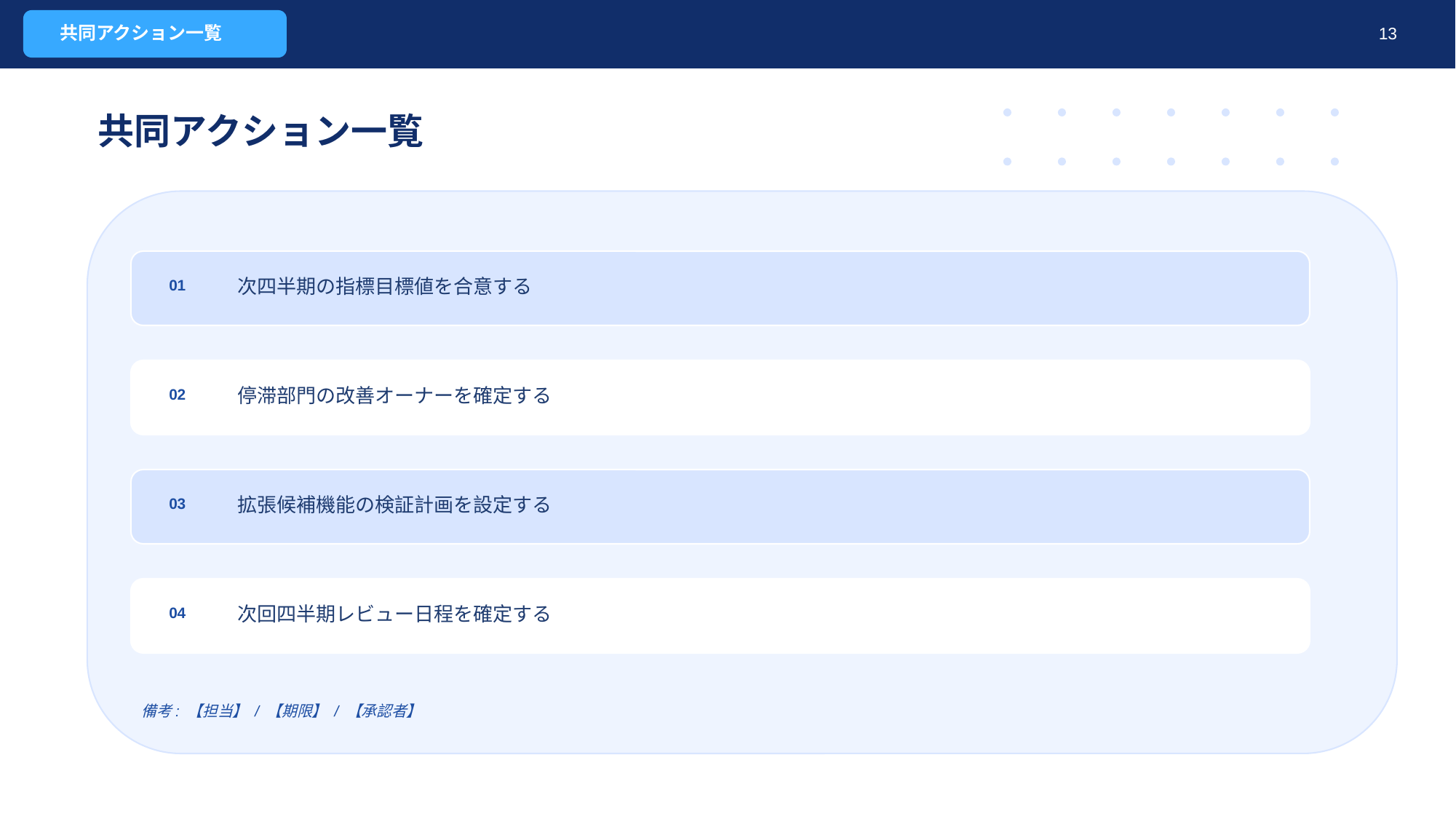

共同アクション一覧
13
共同アクション一覧

次四半期の指標目標値を合意する
01

停滞部門の改善オーナーを確定する
02

拡張候補機能の検証計画を設定する
03

次回四半期レビュー日程を確定する
04
備考: 【担当】 / 【期限】 / 【承認者】